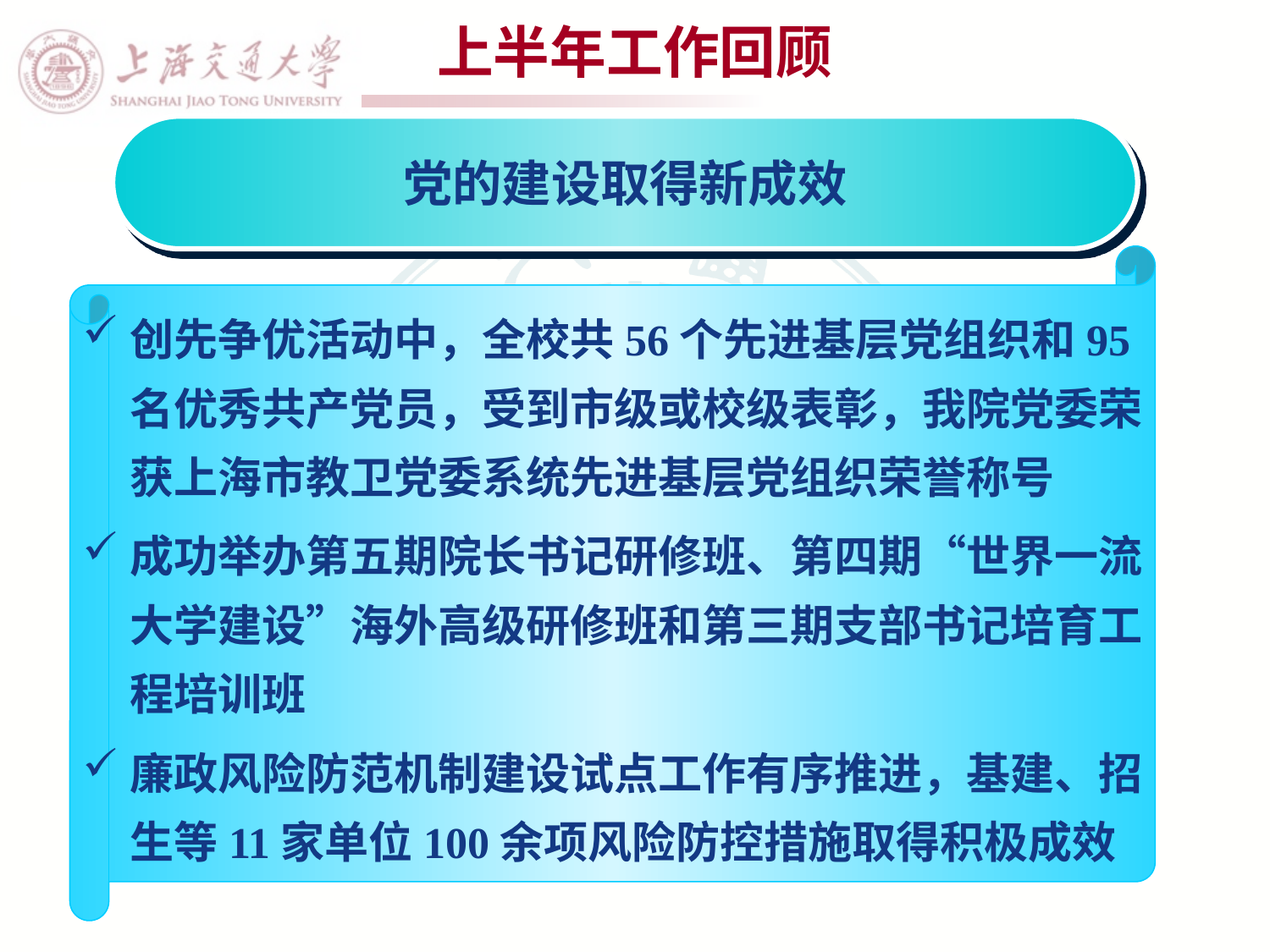

上半年工作回顾
党的建设取得新成效

创先争优活动中，全校共56个先进基层党组织和95名优秀共产党员，受到市级或校级表彰，我院党委荣获上海市教卫党委系统先进基层党组织荣誉称号
成功举办第五期院长书记研修班、第四期“世界一流大学建设”海外高级研修班和第三期支部书记培育工程培训班
廉政风险防范机制建设试点工作有序推进，基建、招生等11家单位100余项风险防控措施取得积极成效